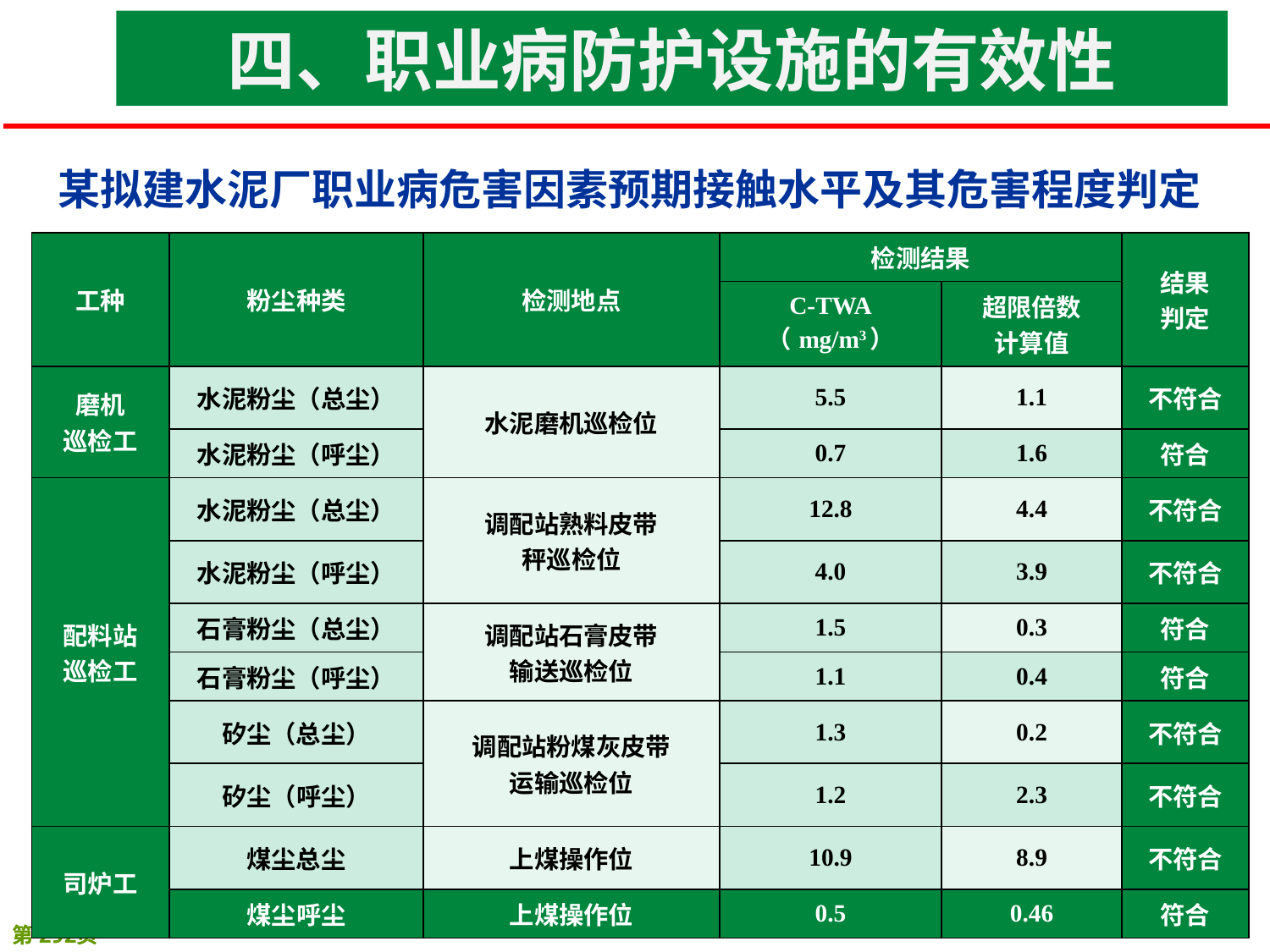

四、职业病防护设施的有效性

某拟建水泥厂职业病危害因素预期接触水平及其危害程度判定
| 工种 | 粉尘种类 | 检测地点 | 检测结果 |  | 结果 判定 |
| --- | --- | --- | --- | --- | --- |
|  |  |  | C-TWA （mg/m3） | 超限倍数 计算值 |  |
| 磨机 巡检工 | 水泥粉尘（总尘） | 水泥磨机巡检位 | 5.5 | 1.1 | 不符合 |
|  | 水泥粉尘（呼尘） |  | 0.7 | 1.6 | 符合 |
| 配料站 巡检工 | 水泥粉尘（总尘） | 调配站熟料皮带 秤巡检位 | 12.8 | 4.4 | 不符合 |
|  | 水泥粉尘（呼尘） |  | 4.0 | 3.9 | 不符合 |
|  | 石膏粉尘（总尘） | 调配站石膏皮带 输送巡检位 | 1.5 | 0.3 | 符合 |
|  | 石膏粉尘（呼尘） |  | 1.1 | 0.4 | 符合 |
|  | 矽尘（总尘） | 调配站粉煤灰皮带 运输巡检位 | 1.3 | 0.2 | 不符合 |
|  | 矽尘（呼尘） |  | 1.2 | 2.3 | 不符合 |
| 司炉工 | 煤尘总尘 | 上煤操作位 | 10.9 | 8.9 | 不符合 |
|  | 煤尘呼尘 | 上煤操作位 | 0.5 | 0.46 | 符合 |